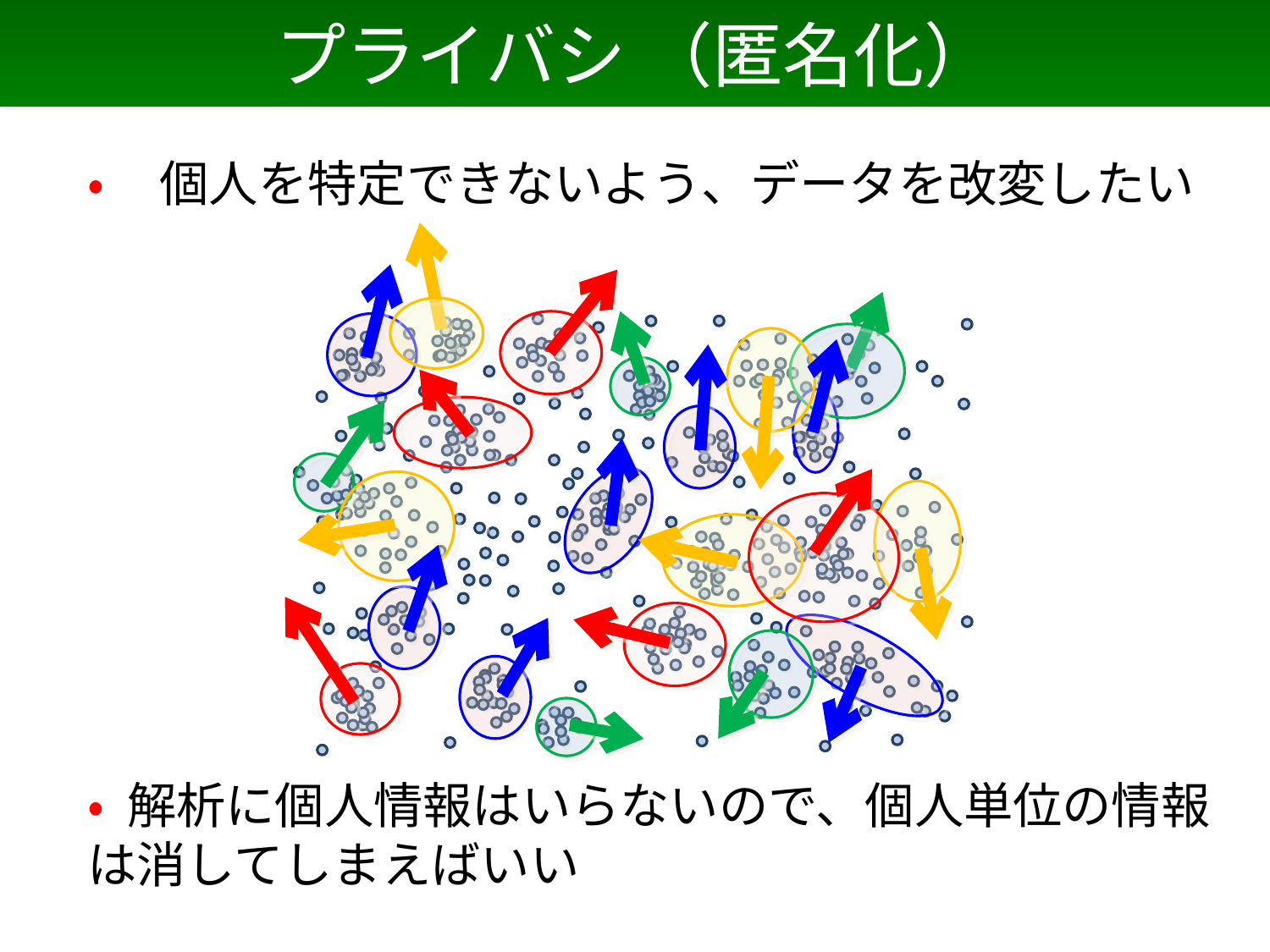

# プライバシ （匿名化）
• 個人を特定できないよう、データを改変したい

• 解析に個人情報はいらないので、個人単位の情報は消してしまえばいい